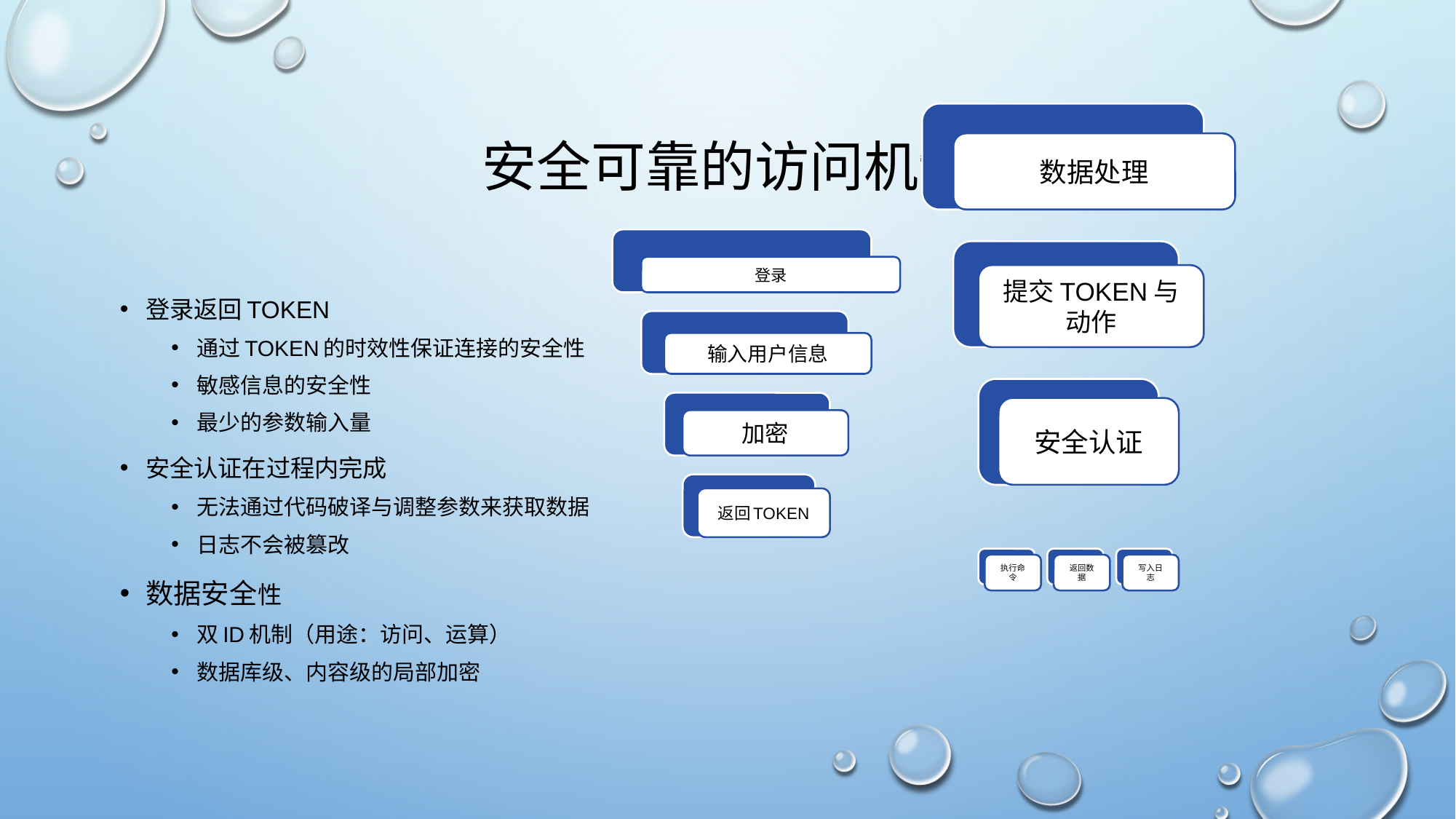

# 安全可靠的访问机制
数据处理
提交TOKEN与动作
安全认证
执行命令
返回数据
写入日志
登录
输入用户信息
加密
返回TOKEN
登录返回TOKEN
通过TOKEN的时效性保证连接的安全性
敏感信息的安全性
最少的参数输入量
安全认证在过程内完成
无法通过代码破译与调整参数来获取数据
日志不会被篡改
数据安全性
双ID机制（用途：访问、运算）
数据库级、内容级的局部加密